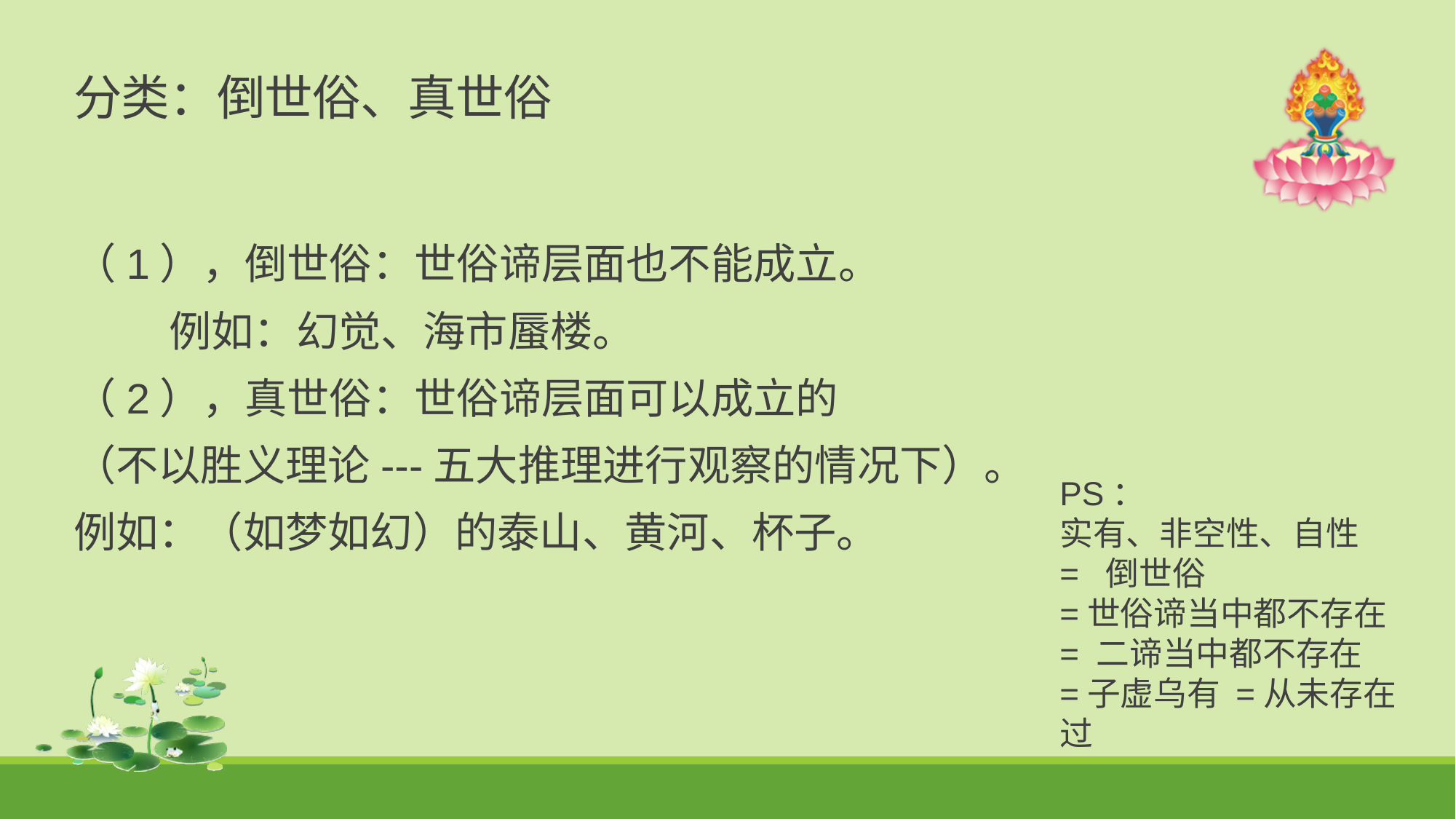

# 分类：倒世俗、真世俗

（1），倒世俗：世俗谛层面也不能成立。
         例如：幻觉、海市蜃楼。
（2），真世俗：世俗谛层面可以成立的
（不以胜义理论---五大推理进行观察的情况下）。
例如：（如梦如幻）的泰山、黄河、杯子。

PS：
实有、非空性、自性
=  倒世俗
=世俗谛当中都不存在
= 二谛当中都不存在
=子虚乌有 =从未存在过